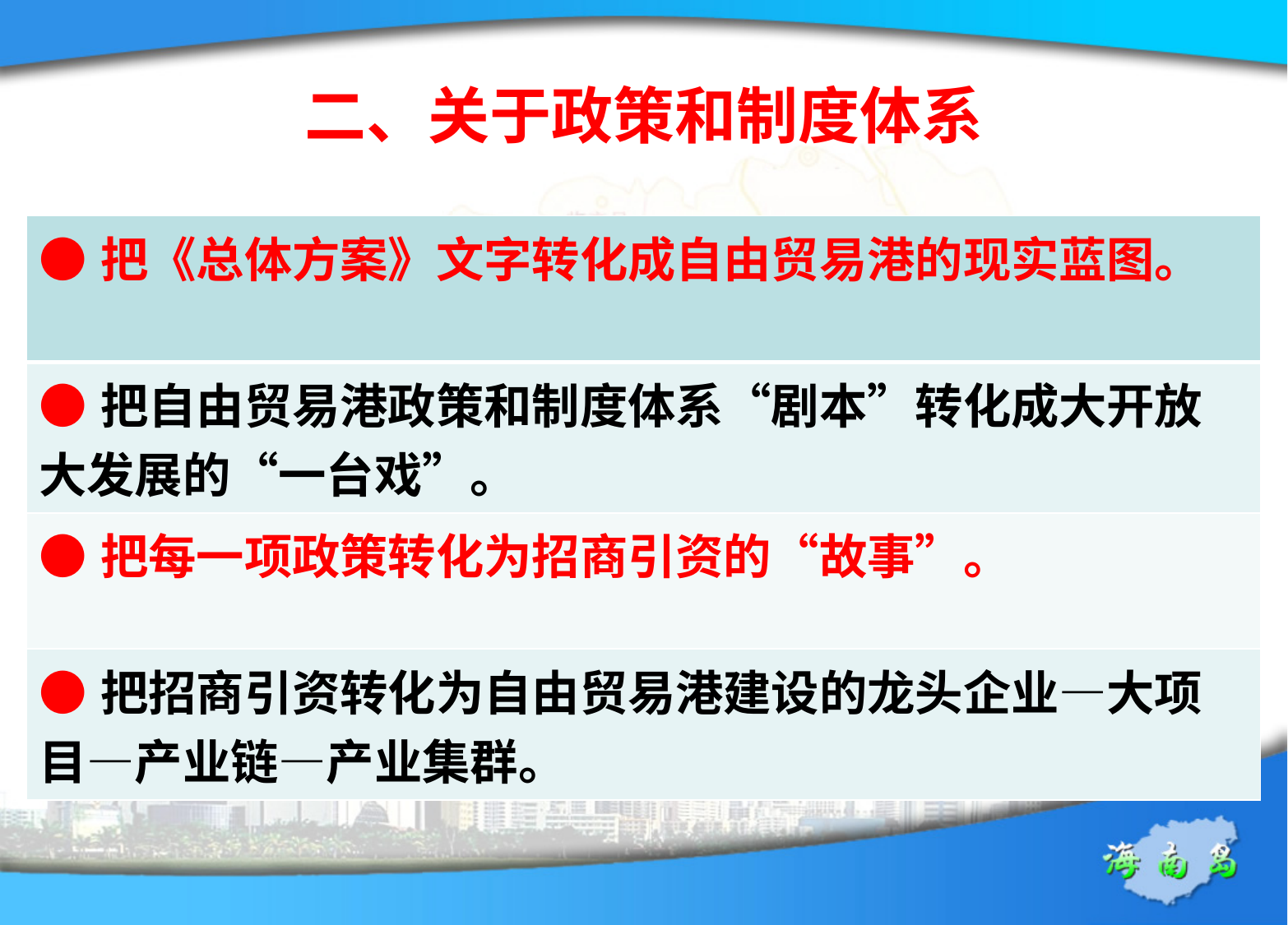

# 二、关于政策和制度体系
| ●把《总体方案》文字转化成自由贸易港的现实蓝图。 |
| --- |
| ●把自由贸易港政策和制度体系“剧本”转化成大开放大发展的“一台戏”。 |
| ●把每一项政策转化为招商引资的“故事”。 |
| ●把招商引资转化为自由贸易港建设的龙头企业—大项目—产业链—产业集群。 |